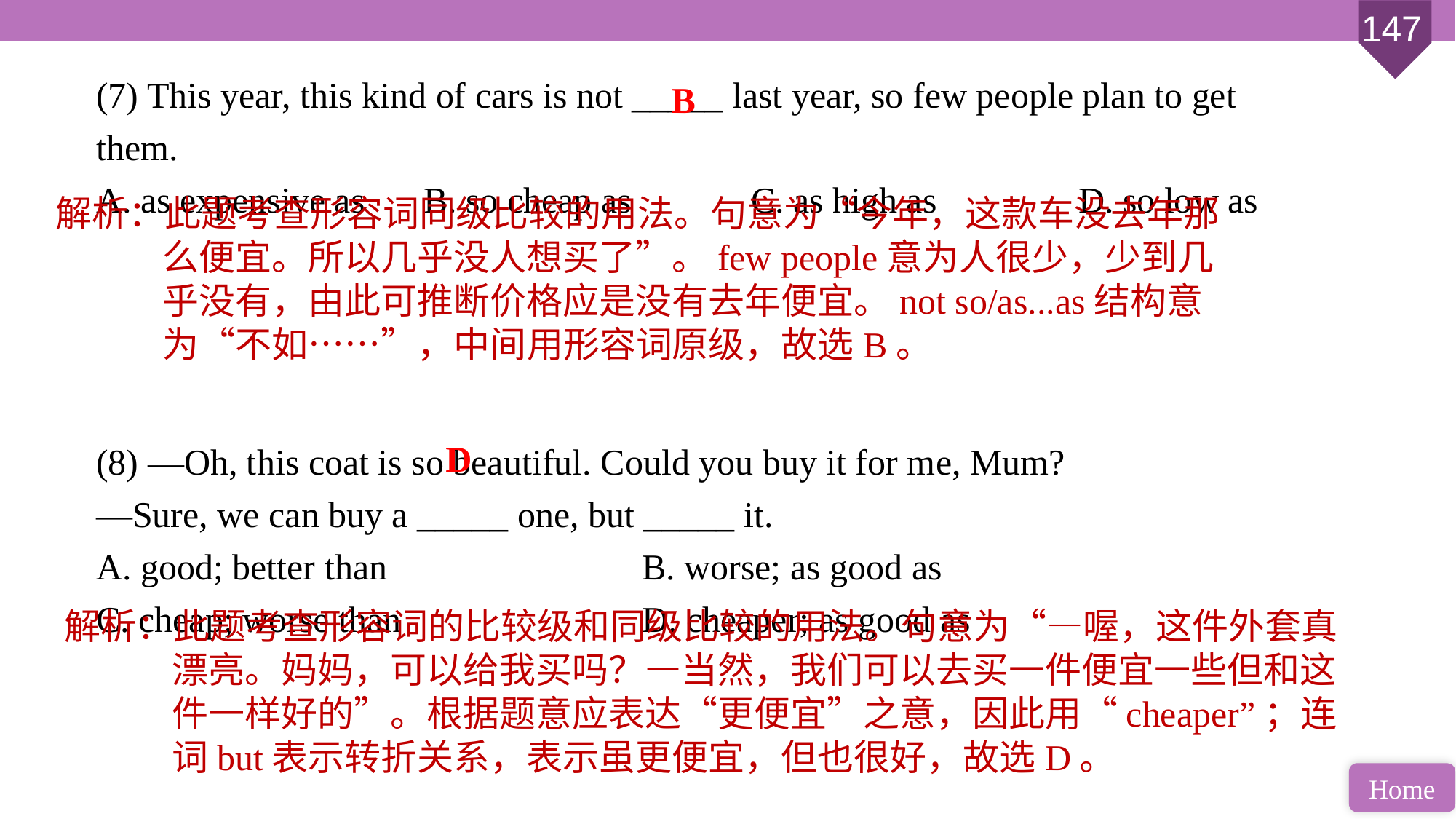

(7) This year, this kind of cars is not _____ last year, so few people plan to get them.
A. as expensive as 	B. so cheap as		C. as high as 		D. so low as

(8) —Oh, this coat is so beautiful. Could you buy it for me, Mum?
—Sure, we can buy a _____ one, but _____ it.
A. good; better than 			B. worse; as good as
C. cheap; worse than 			D. cheaper; as good as
B
解析：此题考查形容词同级比较的用法。句意为“今年，这款车没去年那么便宜。所以几乎没人想买了”。few people意为人很少，少到几乎没有，由此可推断价格应是没有去年便宜。not so/as...as结构意为“不如……”，中间用形容词原级，故选B。
D
解析：此题考查形容词的比较级和同级比较的用法。句意为“—喔，这件外套真漂亮。妈妈，可以给我买吗？—当然，我们可以去买一件便宜一些但和这件一样好的”。根据题意应表达“更便宜”之意，因此用“cheaper”；连词but表示转折关系，表示虽更便宜，但也很好，故选D。